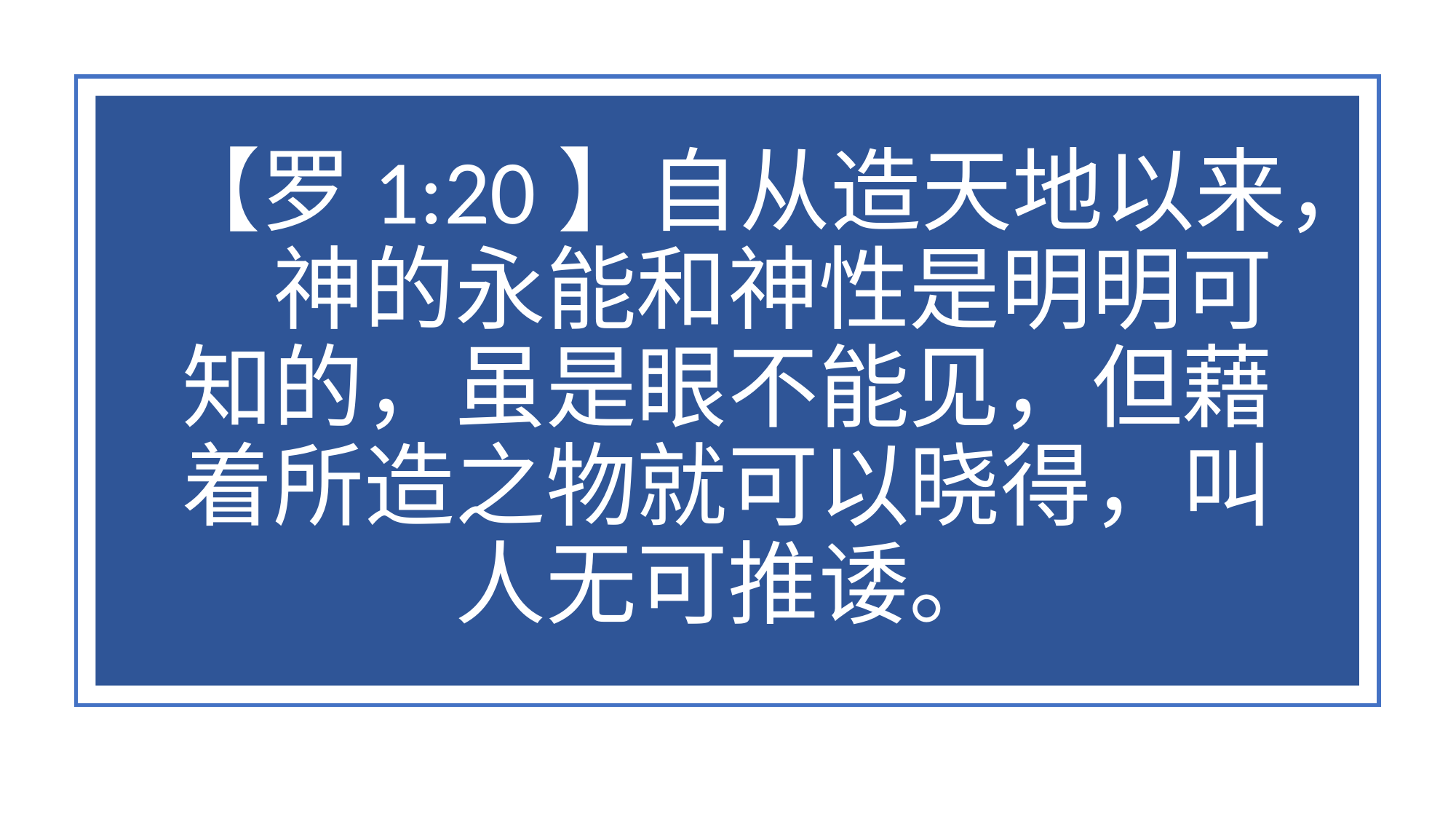

# 【罗1:20】自从造天地以来，　神的永能和神性是明明可知的，虽是眼不能见，但藉着所造之物就可以晓得，叫人无可推诿。